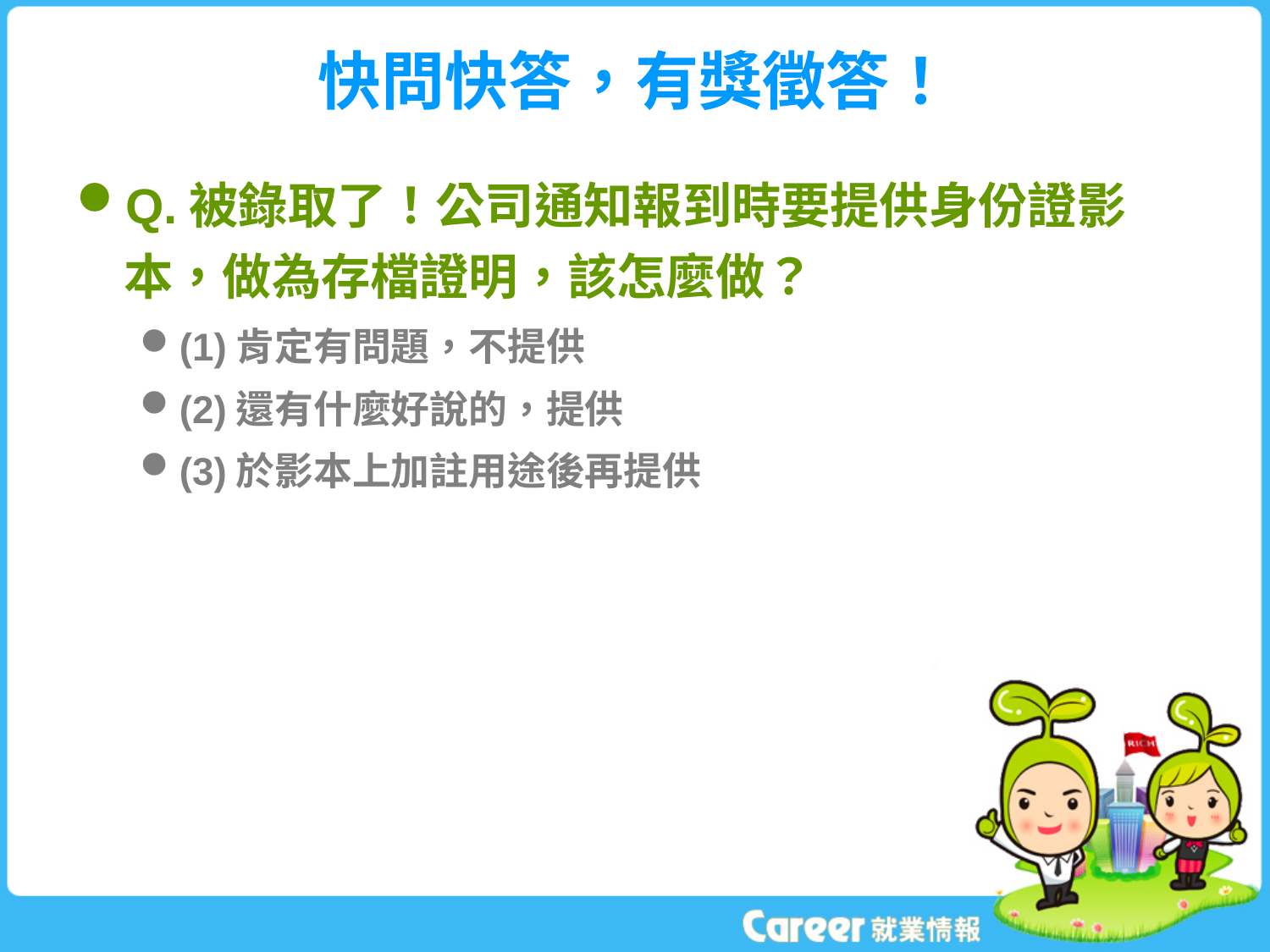

# 快問快答，有獎徵答！
Q.被錄取了！公司通知報到時要提供身份證影本，做為存檔證明，該怎麼做？
(1)肯定有問題，不提供
(2)還有什麼好說的，提供
(3)於影本上加註用途後再提供